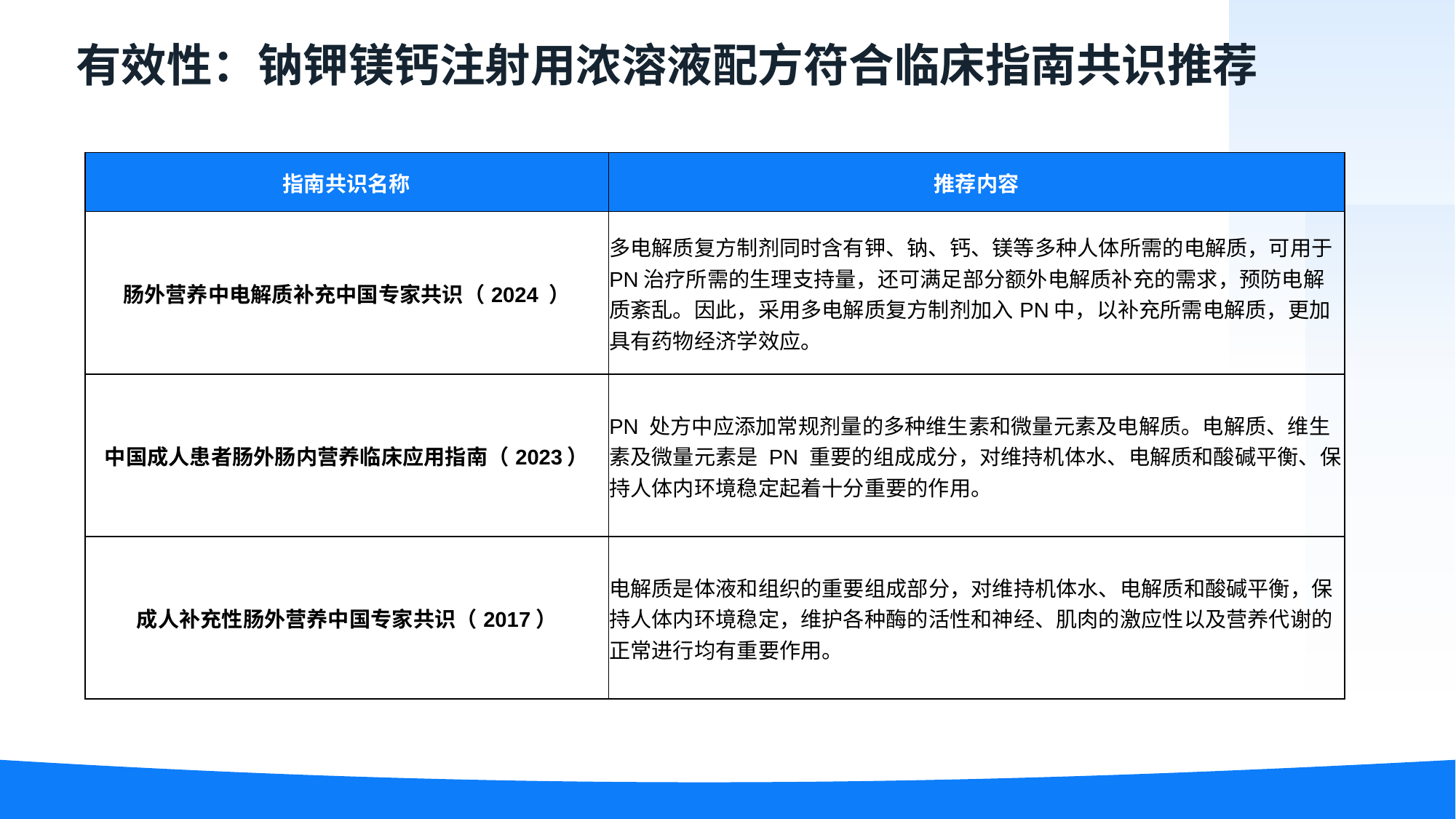

有效性：钠钾镁钙注射用浓溶液配方符合临床指南共识推荐

| 指南共识名称 | 推荐内容 |
| --- | --- |
| 肠外营养中电解质补充中国专家共识（2024 ） | 多电解质复方制剂同时含有钾、钠、钙、镁等多种人体所需的电解质，可用于PN治疗所需的生理支持量，还可满足部分额外电解质补充的需求，预防电解质紊乱。因此，采用多电解质复方制剂加入PN中，以补充所需电解质，更加具有药物经济学效应。 |
| 中国成人患者肠外肠内营养临床应用指南（2023） | PN 处方中应添加常规剂量的多种维生素和微量元素及电解质。电解质、维生素及微量元素是 PN 重要的组成成分，对维持机体水、电解质和酸碱平衡、保持人体内环境稳定起着十分重要的作用。 |
| 成人补充性肠外营养中国专家共识（2017） | 电解质是体液和组织的重要组成部分，对维持机体水、电解质和酸碱平衡，保持人体内环境稳定，维护各种酶的活性和神经、肌肉的激应性以及营养代谢的正常进行均有重要作用。 |